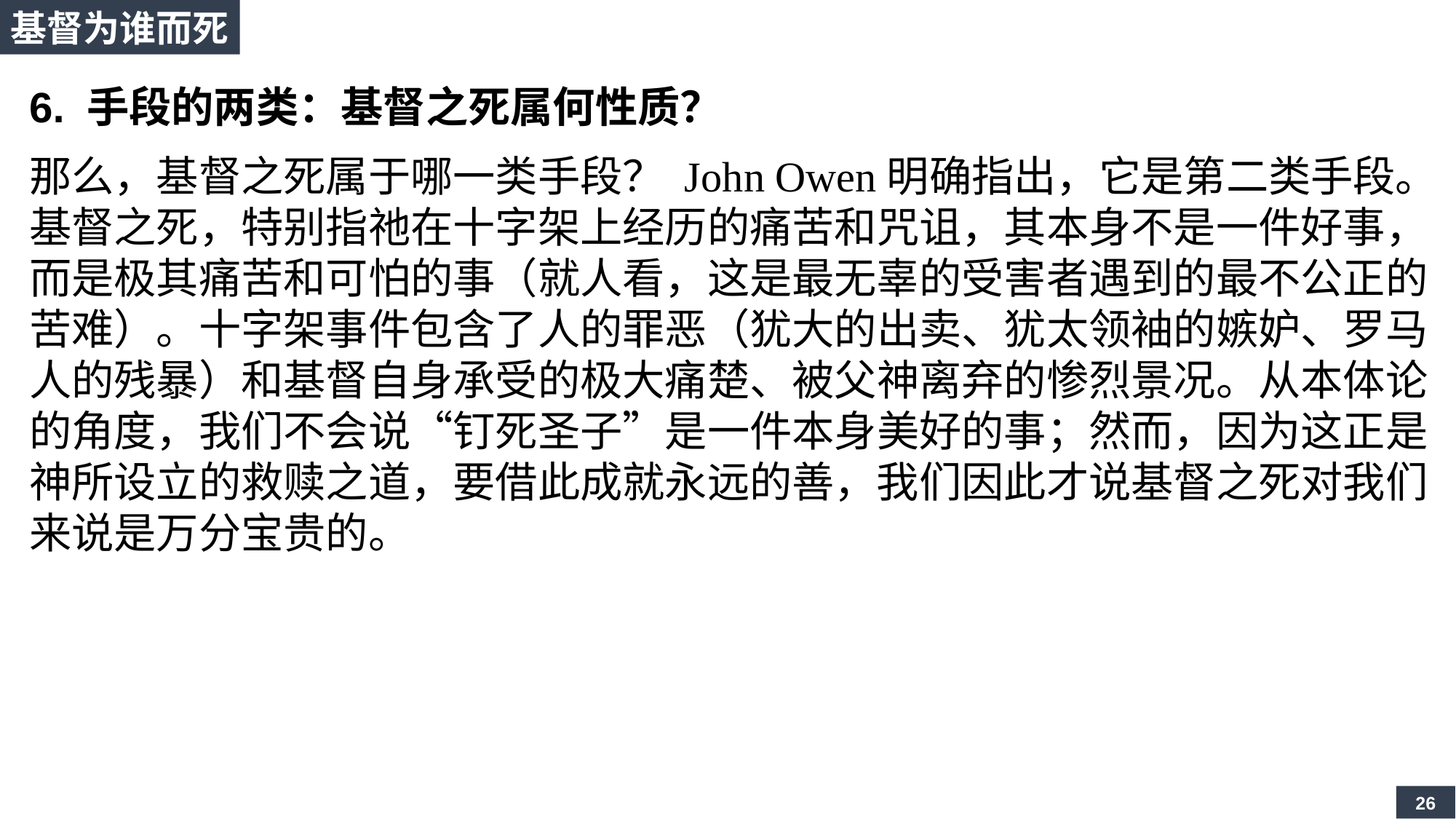

基督为谁而死
6. 手段的两类：基督之死属何性质？
那么，基督之死属于哪一类手段？ John Owen明确指出，它是第二类手段。基督之死，特别指祂在十字架上经历的痛苦和咒诅，其本身不是一件好事，而是极其痛苦和可怕的事（就人看，这是最无辜的受害者遇到的最不公正的苦难）。十字架事件包含了人的罪恶（犹大的出卖、犹太领袖的嫉妒、罗马人的残暴）和基督自身承受的极大痛楚、被父神离弃的惨烈景况。从本体论的角度，我们不会说“钉死圣子”是一件本身美好的事；然而，因为这正是神所设立的救赎之道，要借此成就永远的善，我们因此才说基督之死对我们来说是万分宝贵的。
26